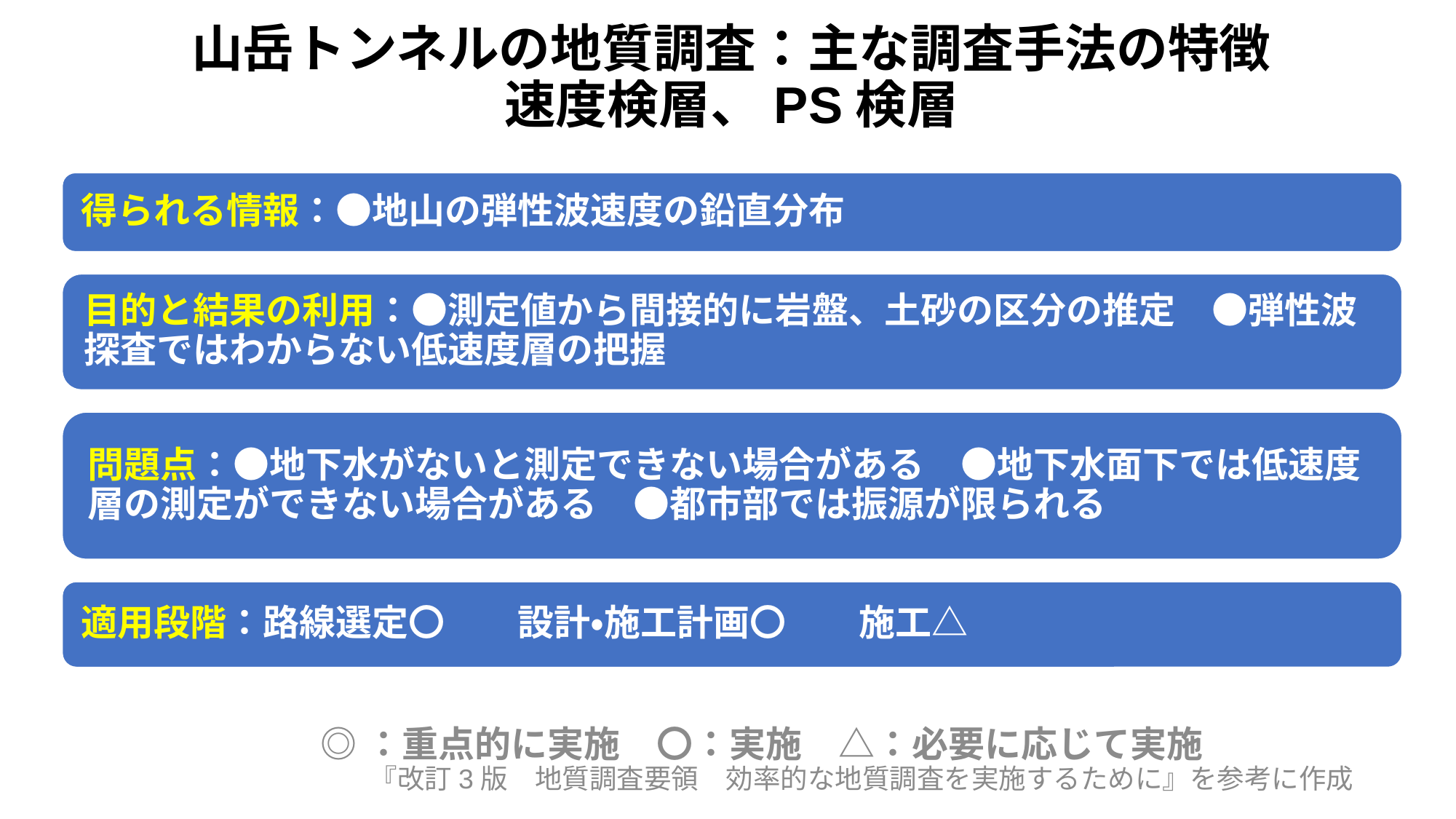

# 山岳トンネルの地質調査：主な調査手法の特徴 速度検層、PS検層
得られる情報：●地山の弾性波速度の鉛直分布
目的と結果の利用：●測定値から間接的に岩盤、土砂の区分の推定　●弾性波探査ではわからない低速度層の把握
問題点：●地下水がないと測定できない場合がある　●地下水面下では低速度層の測定ができない場合がある　●都市部では振源が限られる
適用段階：路線選定〇　　設計・施工計画〇　　施工△
◎：重点的に実施　〇：実施　△：必要に応じて実施
『改訂3版　地質調査要領　効率的な地質調査を実施するために』を参考に作成